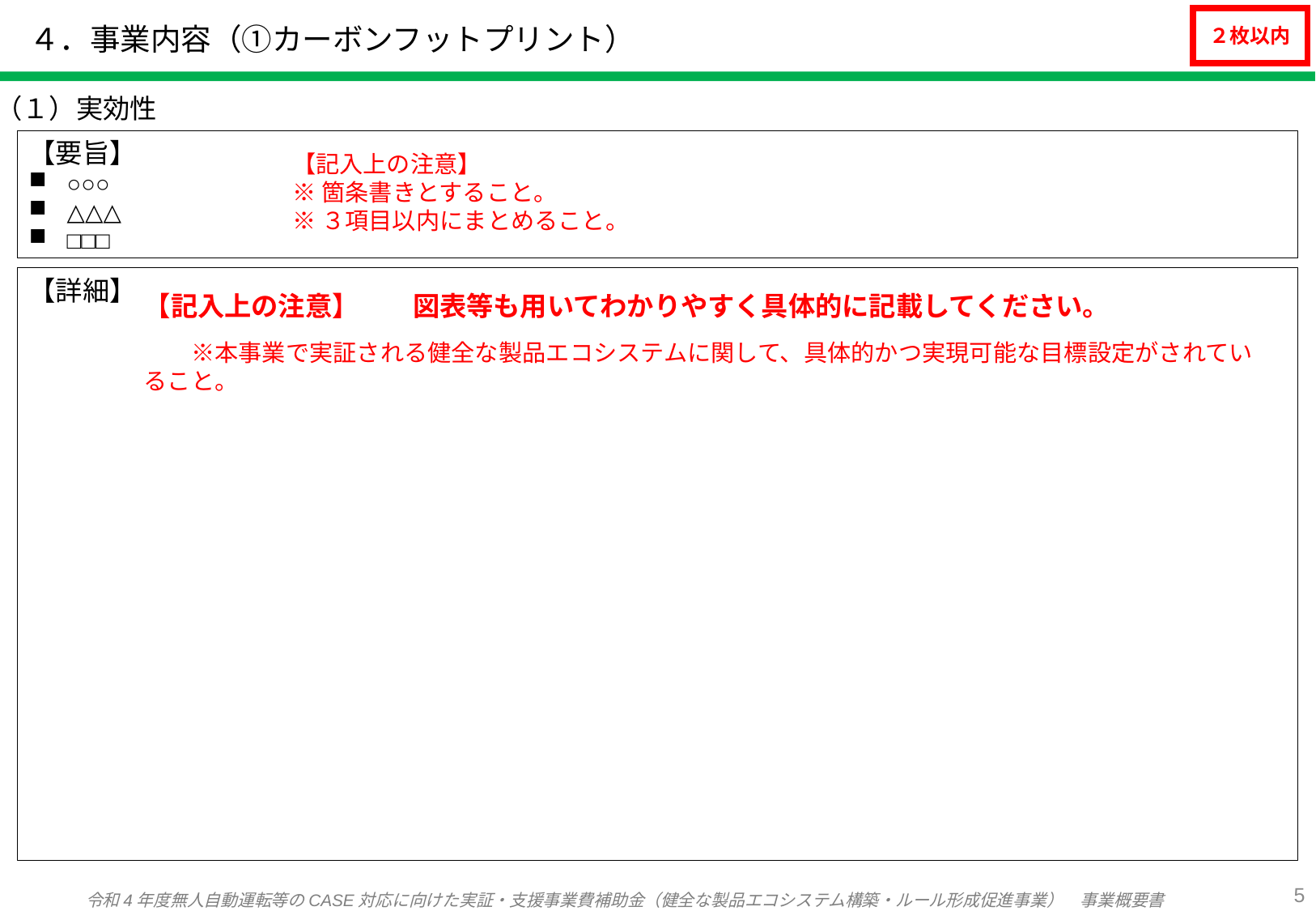

# ４．事業内容（①カーボンフットプリント）
２枚以内
（１）実効性
【要旨】
○○○
△△△
□□□
【記入上の注意】
※箇条書きとすること。
※３項目以内にまとめること。
【詳細】
【記入上の注意】　　図表等も用いてわかりやすく具体的に記載してください。

　　※本事業で実証される健全な製品エコシステムに関して、具体的かつ実現可能な目標設定がされていること。

5